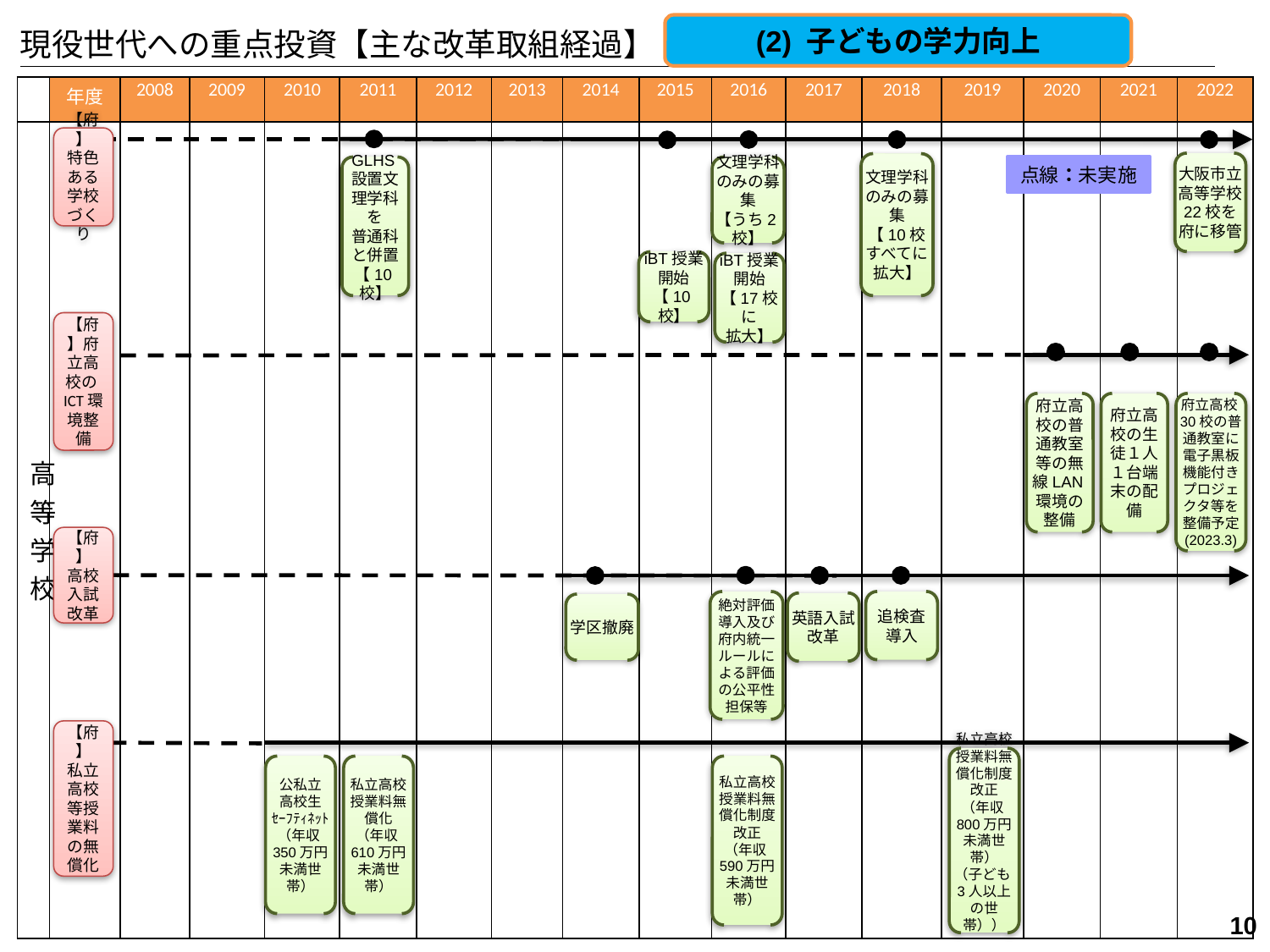

(2) 子どもの学力向上
現役世代への重点投資【主な改革取組経過】
|  | 年度 | 2008 | 2009 | 2010 | 2011 | 2012 | 2013 | 2014 | 2015 | 2016 | 2017 | 2018 | 2019 | 2020 | 2021 | 2022 |
| --- | --- | --- | --- | --- | --- | --- | --- | --- | --- | --- | --- | --- | --- | --- | --- | --- |
| 高等学校 |  |  |  |  |  |  |  |  |  |  |  |  |  |  |  |  |
【府】
特色ある
学校づくり

大阪市立高等学校22校を府に移管
文理学科
のみの募集
【10校すべてに拡大】
点線：未実施
GLHS設置文理学科を
普通科と併置
【10校】
文理学科
のみの募集
【うち2校】
iBT授業開始
【10校】
iBT授業開始
【17校に
拡大】
【府】府立高校のICT環境整備

府立高校の普通教室等の無線LAN環境の整備
府立高校の生徒１人１台端末の配備
府立高校30校の普通教室に電子黒板機能付きプロジェクタ等を整備予定
(2023.3)
【府】
高校入試
改革

絶対評価導入及び
府内統一ルールによる評価の公平性担保等
追検査
導入
英語入試
改革
学区撤廃
【府】
私立高校等授業料の無償化
私立高校授業料無償化制度改正
（年収800万円未満世帯）
（子ども3人以上の世帯））

私立高校授業料無償化制度改正
（年収590万円未満世帯）
公私立
高校生
ｾｰﾌﾃｨﾈｯﾄ
（年収350万円未満世帯）
私立高校授業料無償化
（年収610万円未満世帯）
10